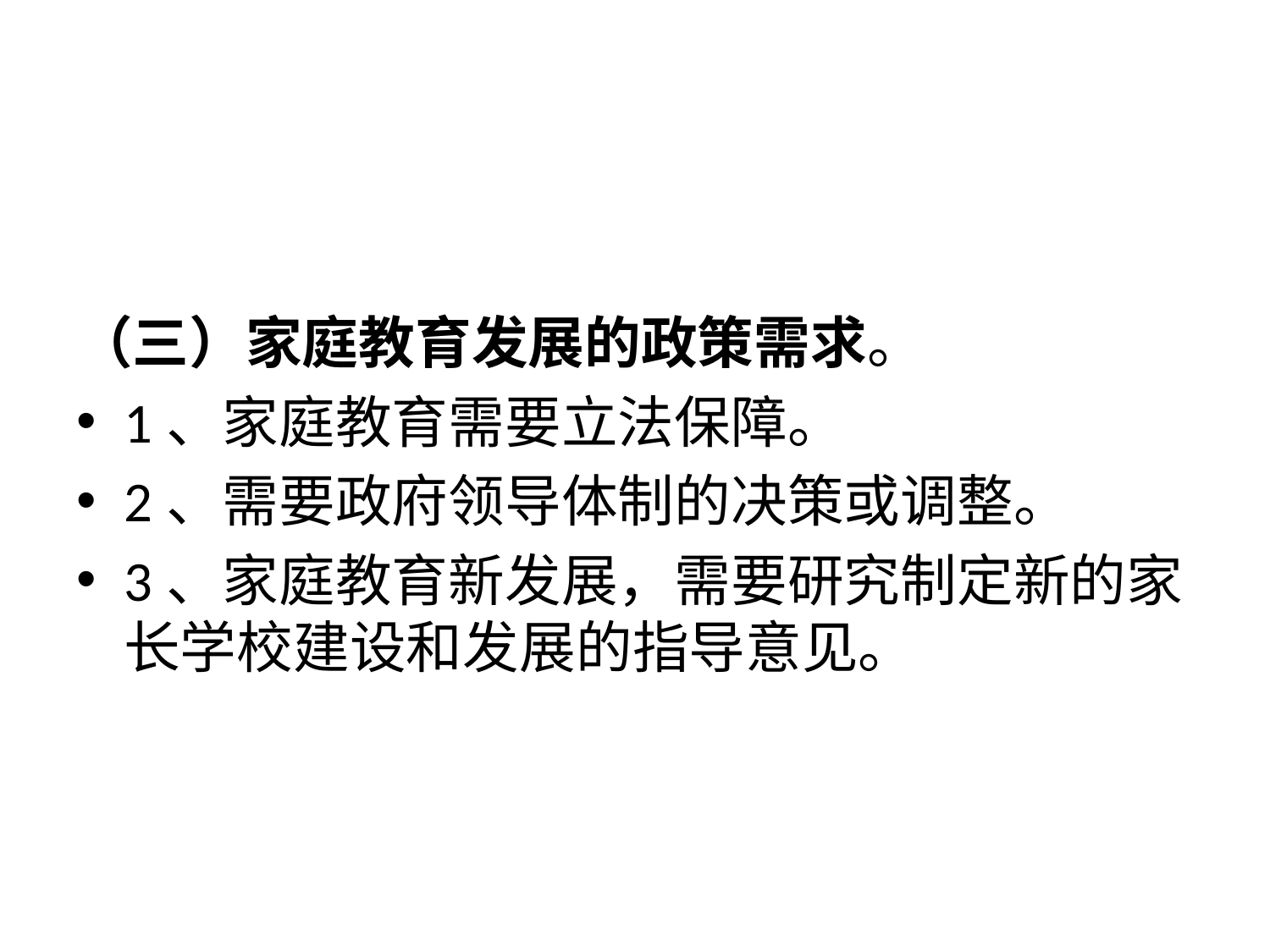

#

（三）家庭教育发展的政策需求。
1、家庭教育需要立法保障。
2、需要政府领导体制的决策或调整。
3、家庭教育新发展，需要研究制定新的家长学校建设和发展的指导意见。